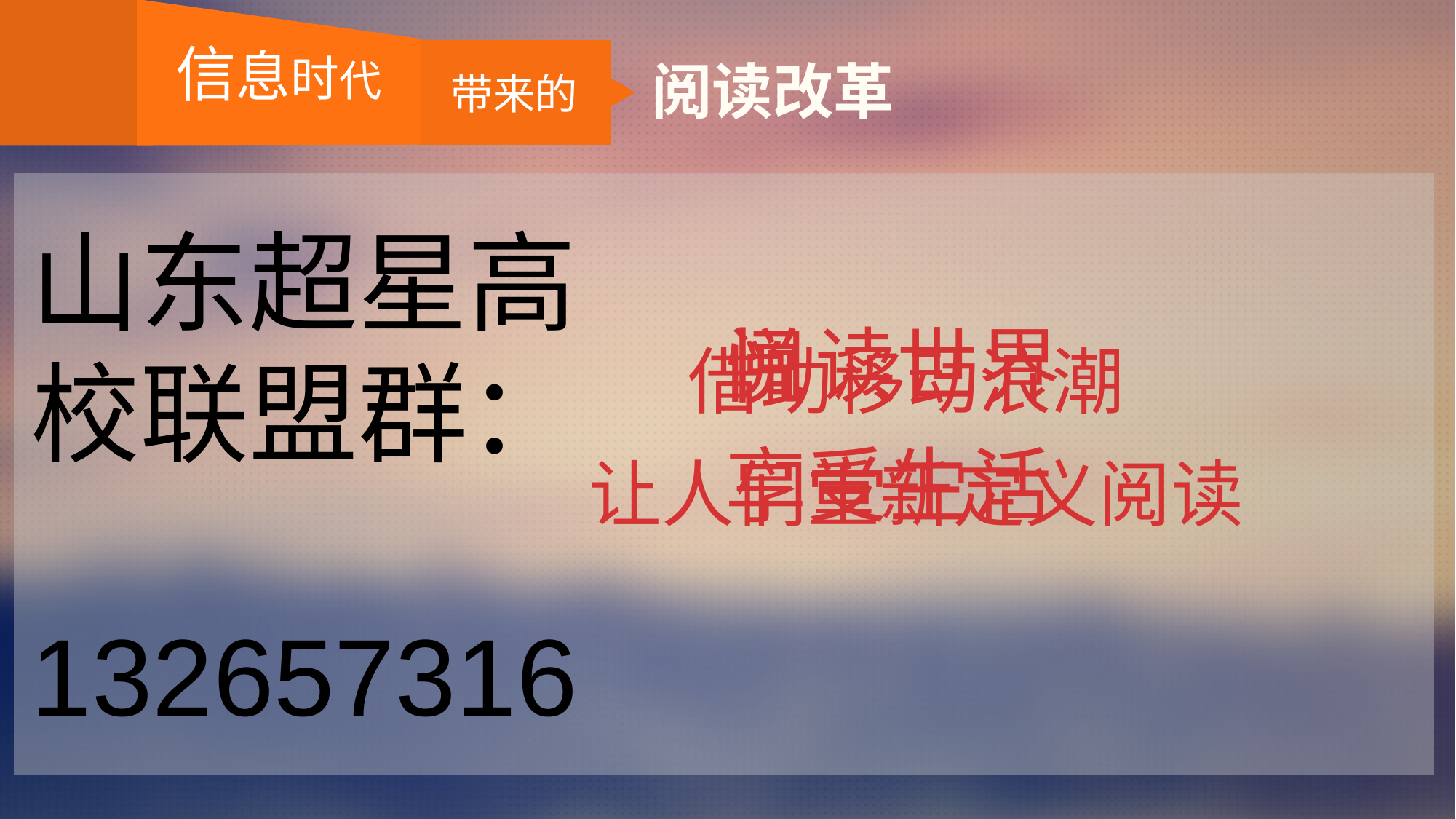

信息时代
  阅读改革
带来的

山东超星高校联盟群：
                 132657316
    阅
读世界
    悦
     借助移动浪潮
让人们重新定义阅读
享受生活